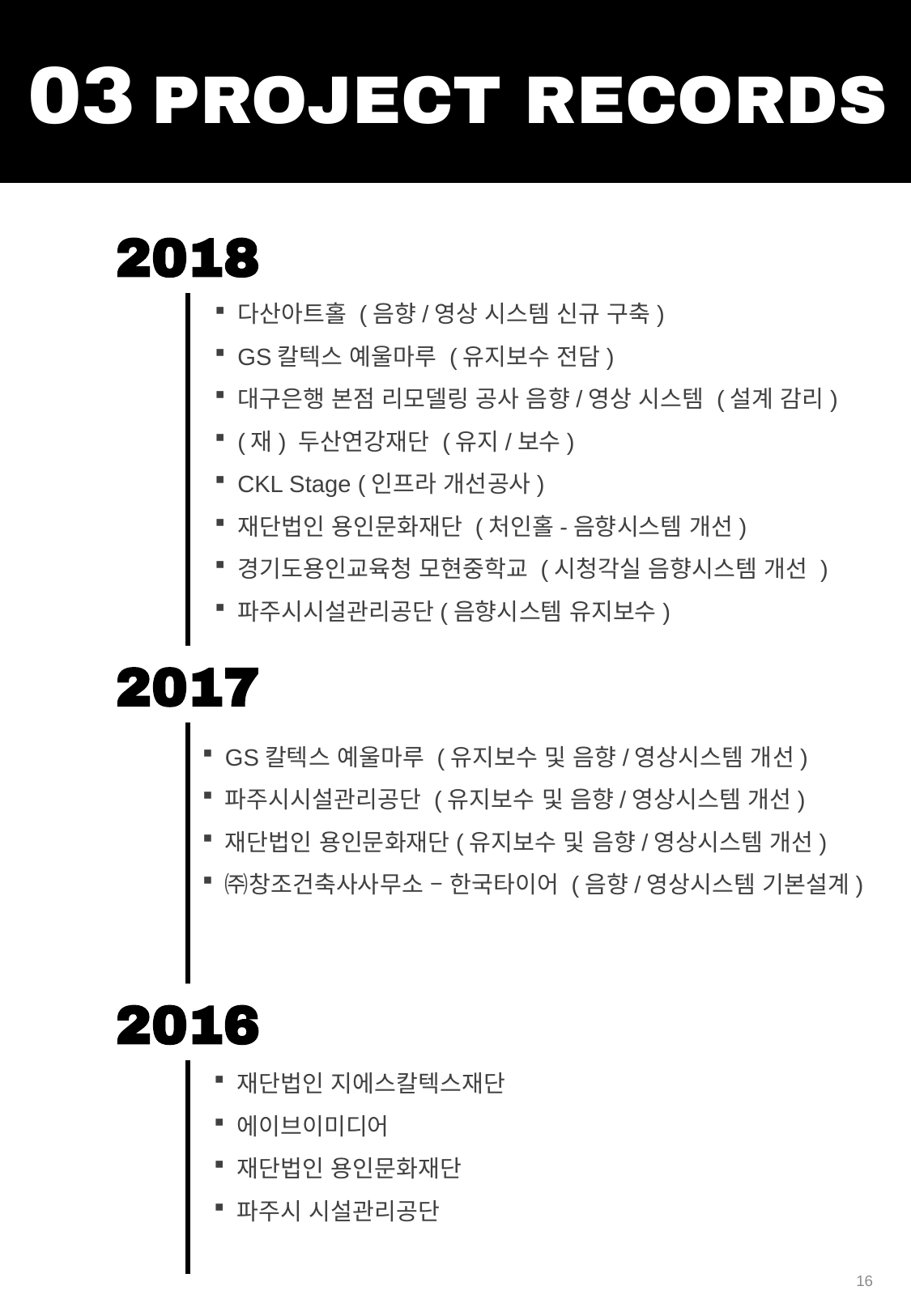

03 PROJECT RECORDS
2018
다산아트홀 (음향/영상 시스템 신규 구축)
GS칼텍스 예울마루 (유지보수 전담)
대구은행 본점 리모델링 공사 음향/영상 시스템 (설계 감리)
(재) 두산연강재단 (유지/보수)
CKL Stage (인프라 개선공사)
재단법인 용인문화재단 (처인홀-음향시스템 개선)
경기도용인교육청 모현중학교 (시청각실 음향시스템 개선 )
파주시시설관리공단(음향시스템 유지보수)
2017
GS칼텍스 예울마루 (유지보수 및 음향/영상시스템 개선)
파주시시설관리공단 (유지보수 및 음향/영상시스템 개선)
재단법인 용인문화재단(유지보수 및 음향/영상시스템 개선)
㈜창조건축사사무소 – 한국타이어 (음향/영상시스템 기본설계)
2016
재단법인 지에스칼텍스재단
에이브이미디어
재단법인 용인문화재단
파주시 시설관리공단
16